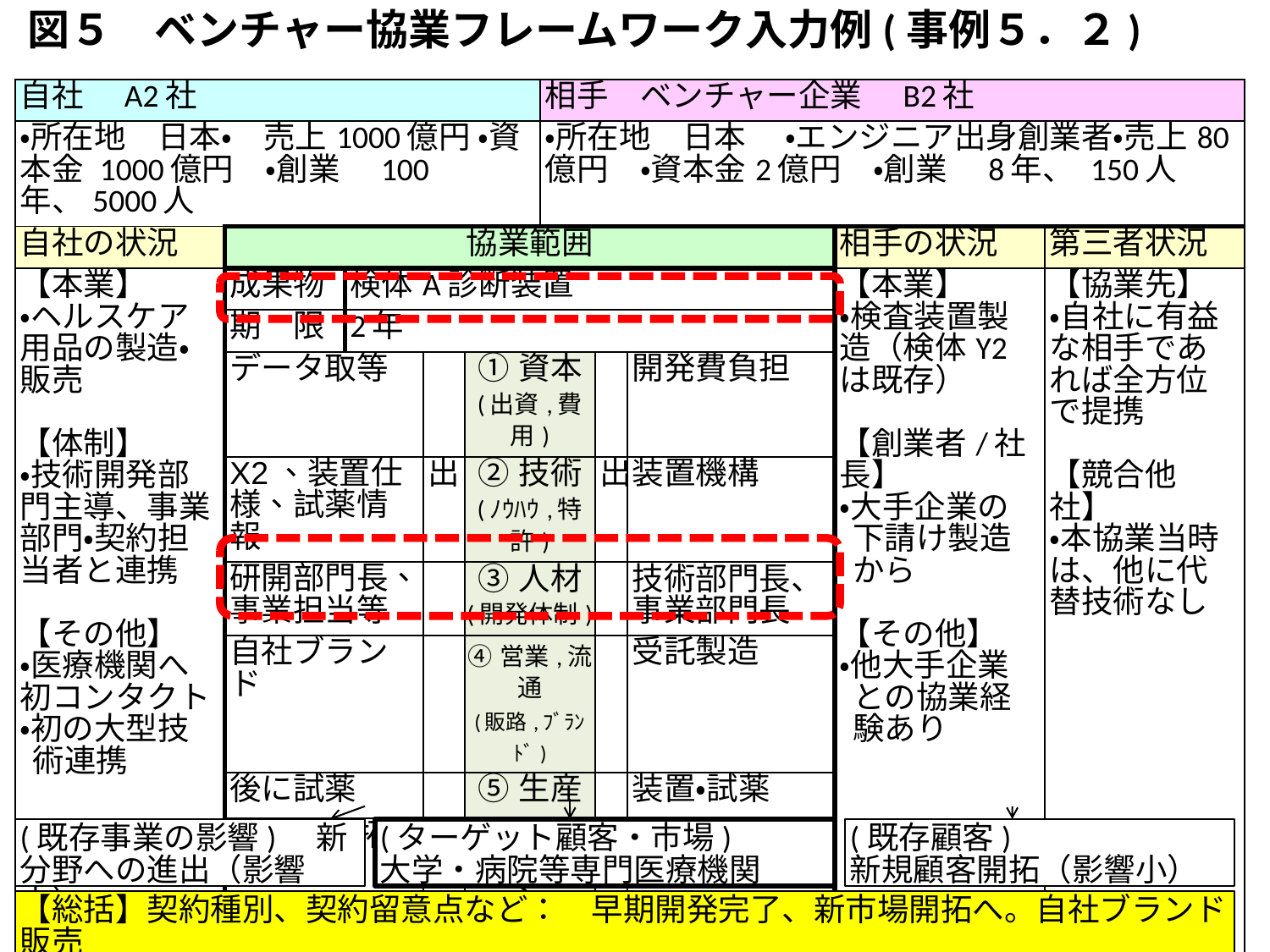

# 図５　ベンチャー協業フレームワーク入力例(事例５．２)
| 自社　A2社 |  |  |  |  | 相手　ベンチャー企業　B2社 |  |  |  |  |
| --- | --- | --- | --- | --- | --- | --- | --- | --- | --- |
| ・所在地　日本・　売上1000億円 ・資本金 1000億円　・創業　100年、5000人 |  |  |  |  | ・所在地　日本　 ・エンジニア出身創業者・売上80億円　・資本金2億円　・創業　8年、 150人 |  |  |  |  |
| 自社の状況 | 協業範囲 |  |  |  |  |  |  | 相手の状況 | 第三者状況 |
| 【本業】 ・ヘルスケア用品の製造・販売 【体制】 ・技術開発部門主導、事業部門・契約担当者と連携 【その他】 ・医療機関へ初コンタクト ・初の大型技術連携 | 成果物 | 検体A診断装置 |  |  |  |  |  | 【本業】 ・検査装置製造（検体Y2は既存） 【創業者/社長】 ・大手企業の下請け製造から 【その他】 ・他大手企業との協業経験あり | 【協業先】 ・自社に有益な相手であれば全方位で提携 【競合他社】 ・本協業当時は、他に代替技術なし |
|  | 期　限 | 2年 |  |  |  |  |  |  |  |
|  | データ取等 |  |  | ①資本 (出資,費用) |  |  | 開発費負担 |  |  |
|  | X2、装置仕様、試薬情報 |  | 出 | ②技術 (ﾉｳﾊｳ,特許) |  | 出 | 装置機構 |  |  |
|  | 研開部門長、事業担当等 |  |  | ③人材 (開発体制) |  |  | 技術部門長、事業部門長 |  |  |
|  | 自社ブランド |  |  | ④営業,流通 (販路,ﾌﾞﾗﾝﾄﾞ) |  |  | 受託製造 |  |  |
|  | 後に試薬 |  |  | ⑤生産 |  |  | 装置・試薬 |  |  |
|  | 新販路開拓 |  | 大 | ⑥期待 リターン |  | 中 | 最低販売数量 |  |  |
|  | 新分野未進出 |  | 小 | ⑦想定 リスク |  | 大 | 開発費用未回収 |  |  |

(既存事業の影響)　新分野への進出（影響小）
(ターゲット顧客・市場)
大学・病院等専門医療機関
(既存顧客)
新規顧客開拓（影響小）
【総括】契約種別、契約留意点など：　早期開発完了、新市場開拓へ。自社ブランド販売